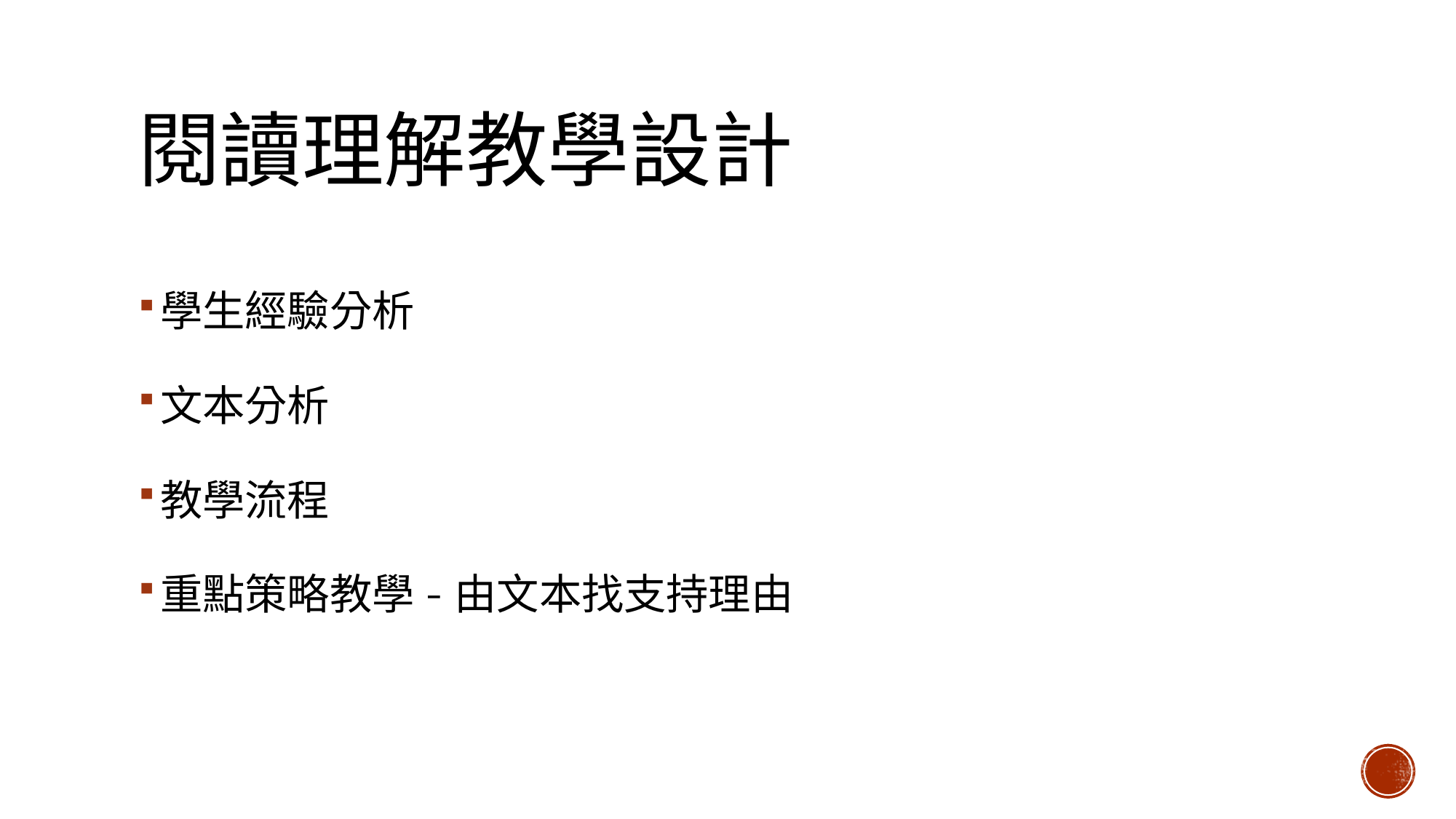

# 閱讀理解教學設計
學生經驗分析
文本分析
教學流程
重點策略教學-由文本找支持理由